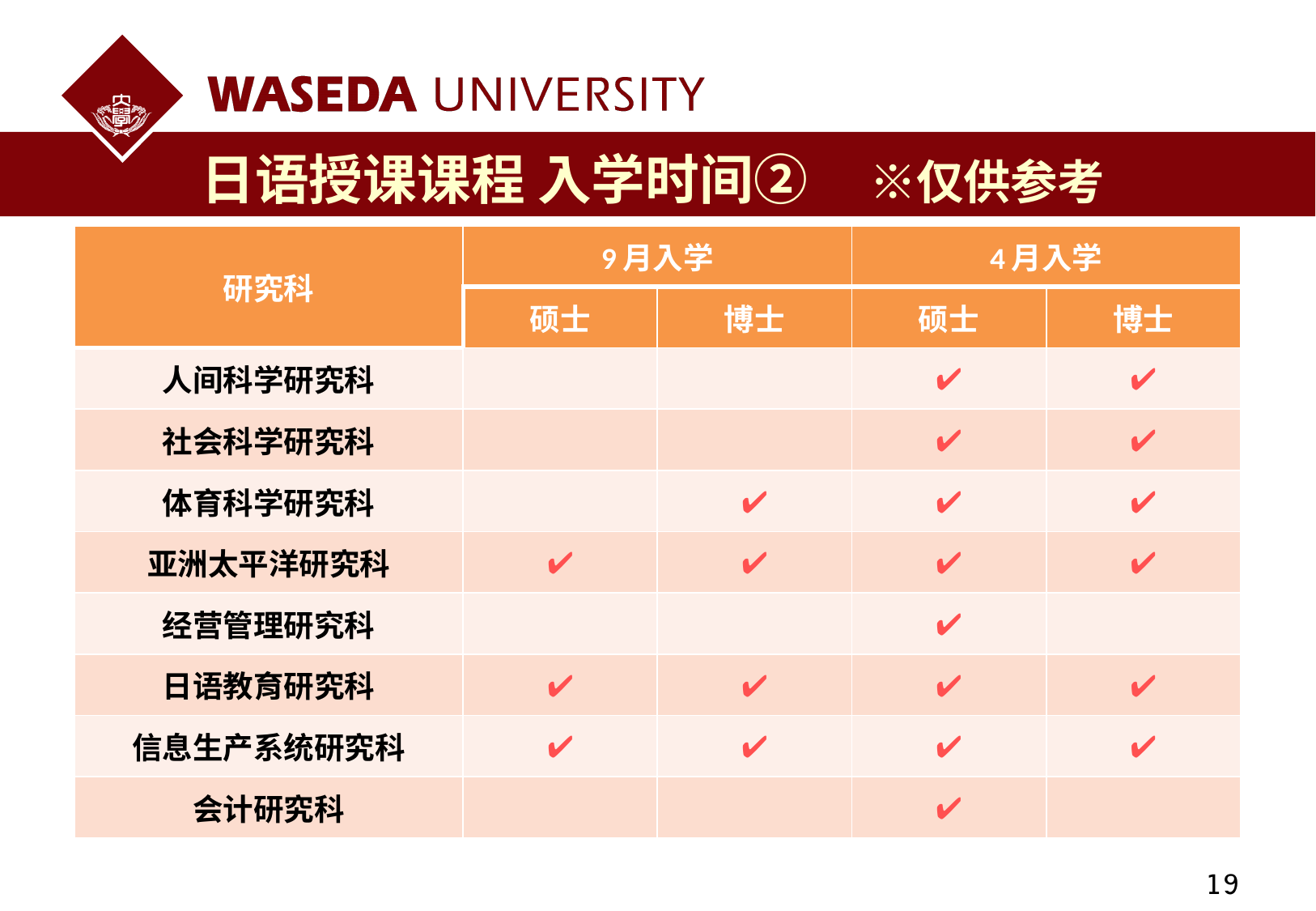

日语授课课程 入学时间②     ※仅供参考
| 研究科 | 9月入学 |  | 4月入学 |  |
| --- | --- | --- | --- | --- |
|  | 硕士 | 博士 | 硕士 | 博士 |
| 人间科学研究科 |  |  | ✔ | ✔ |
| 社会科学研究科 |  |  | ✔ | ✔ |
| 体育科学研究科 |  | ✔ | ✔ | ✔ |
| 亚洲太平洋研究科 | ✔ | ✔ | ✔ | ✔ |
| 经营管理研究科 |  |  | ✔ |  |
| 日语教育研究科 | ✔ | ✔ | ✔ | ✔ |
| 信息生产系统研究科 | ✔ | ✔ | ✔ | ✔ |
| 会计研究科 |  |  | ✔ |  |